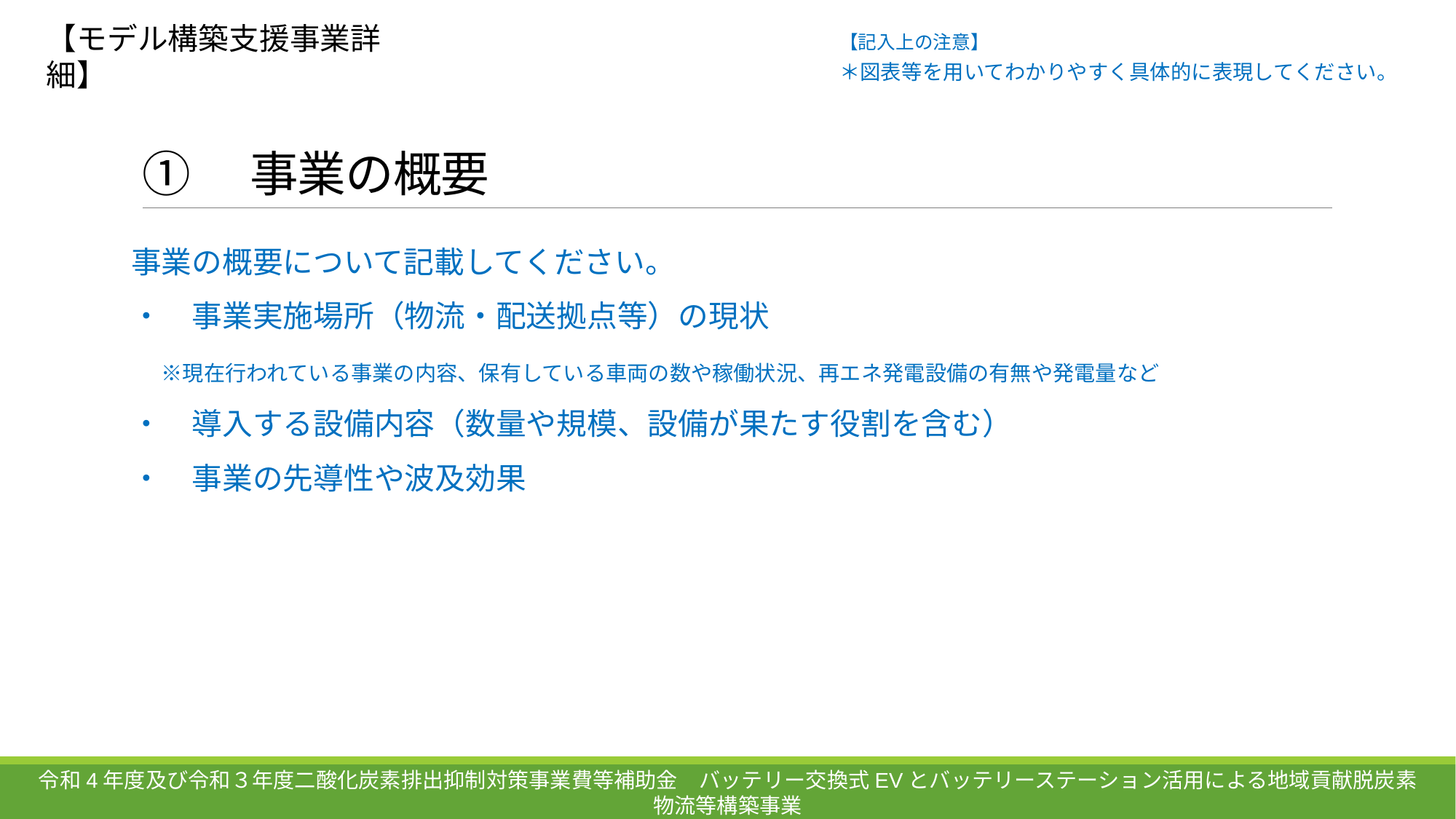

【モデル構築支援事業詳細】
【記入上の注意】
＊図表等を用いてわかりやすく具体的に表現してください。
# ①　事業の概要
事業の概要について記載してください。
・　事業実施場所（物流・配送拠点等）の現状
　※現在行われている事業の内容、保有している車両の数や稼働状況、再エネ発電設備の有無や発電量など
・　導入する設備内容（数量や規模、設備が果たす役割を含む）
・　事業の先導性や波及効果

令和4年度及び令和３年度二酸化炭素排出抑制対策事業費等補助金　バッテリー交換式EVとバッテリーステーション活用による地域貢献脱炭素物流等構築事業